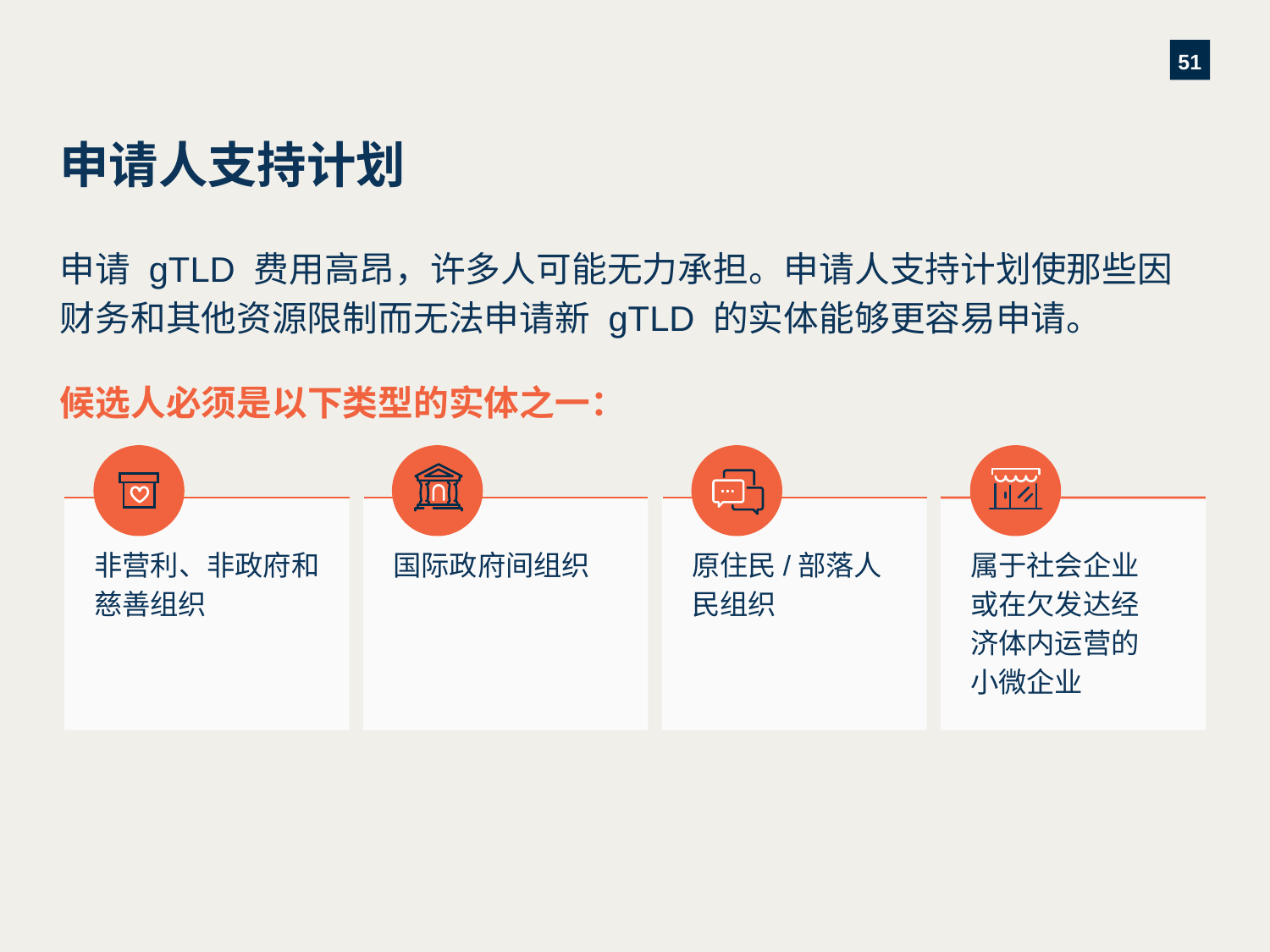

# 申请人支持计划
申请 gTLD 费用高昂，许多人可能无力承担。申请人支持计划使那些因财务和其他资源限制而无法申请新 gTLD 的实体能够更容易申请。
候选人必须是以下类型的实体之一：

国际政府间组织
非营利、非政府和慈善组织
原住民/部落人民组织
属于社会企业
或在欠发达经
济体内运营的
小微企业